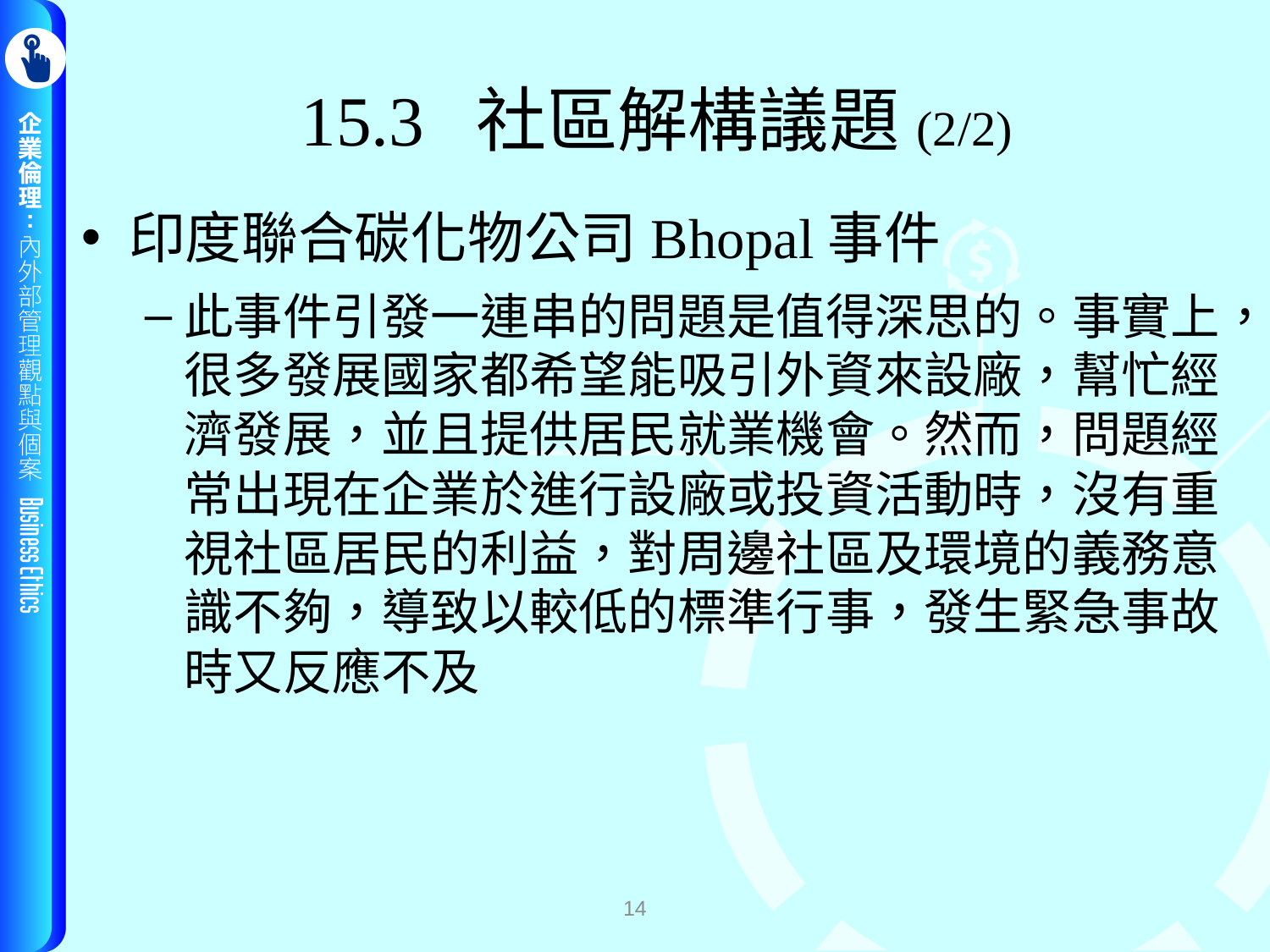

# 15.3  社區解構議題(2/2)
印度聯合碳化物公司Bhopal事件
此事件引發一連串的問題是值得深思的。事實上，很多發展國家都希望能吸引外資來設廠，幫忙經濟發展，並且提供居民就業機會。然而，問題經常出現在企業於進行設廠或投資活動時，沒有重視社區居民的利益，對周邊社區及環境的義務意識不夠，導致以較低的標準行事，發生緊急事故時又反應不及
14